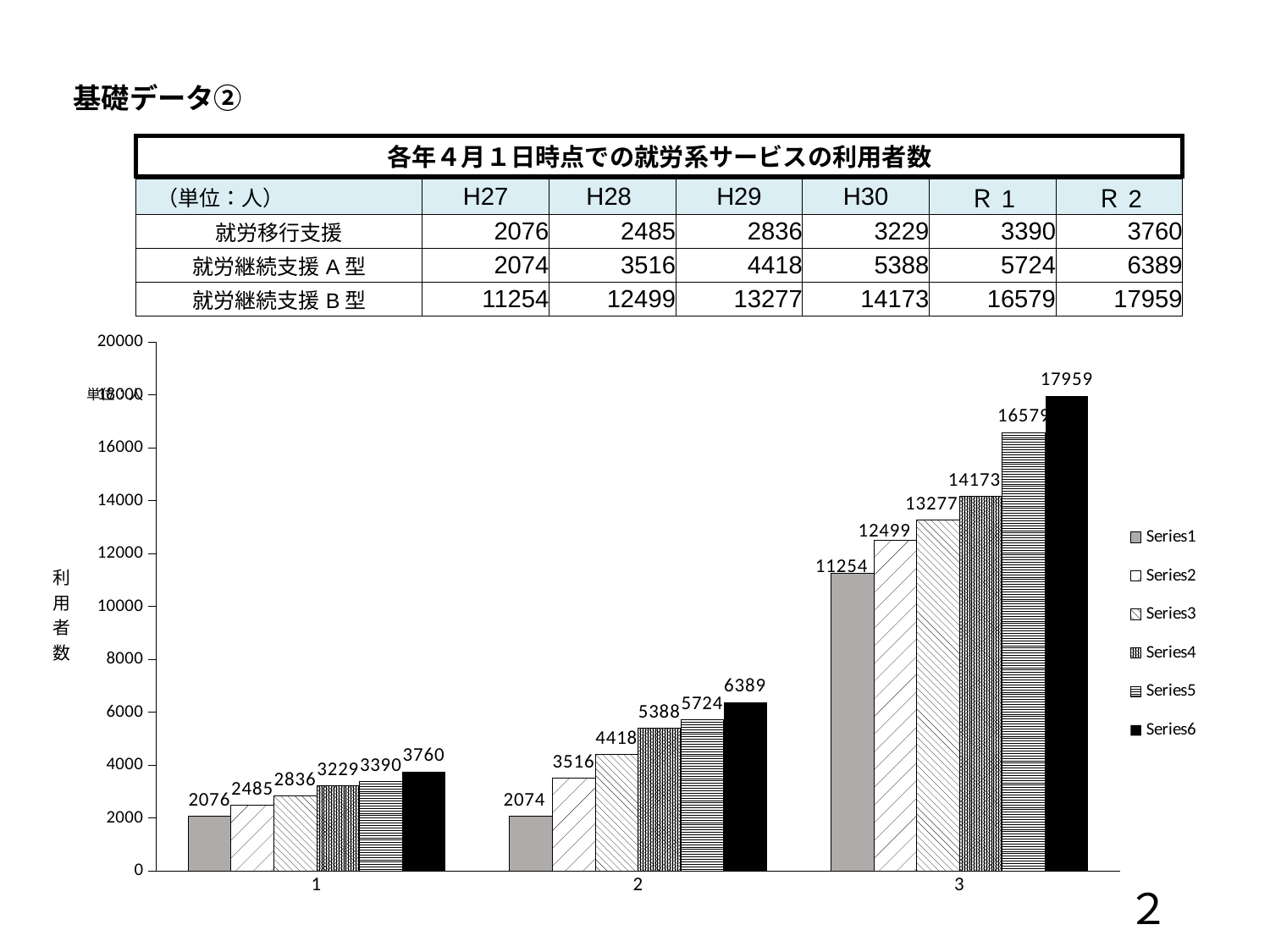

基礎データ②
各年４月１日時点での就労系サービスの利用者数
| （単位：人） | H27 | H28 | H29 | H30 | Ｒ1 | Ｒ2 |
| --- | --- | --- | --- | --- | --- | --- |
| 就労移行支援 | 2076 | 2485 | 2836 | 3229 | 3390 | 3760 |
| 就労継続支援A型 | 2074 | 3516 | 4418 | 5388 | 5724 | 6389 |
| 就労継続支援B型 | 11254 | 12499 | 13277 | 14173 | 16579 | 17959 |

### Chart

| Category |  |  |  |  |  |  |
|---|---|---|---|---|---|---|
単位：人
２